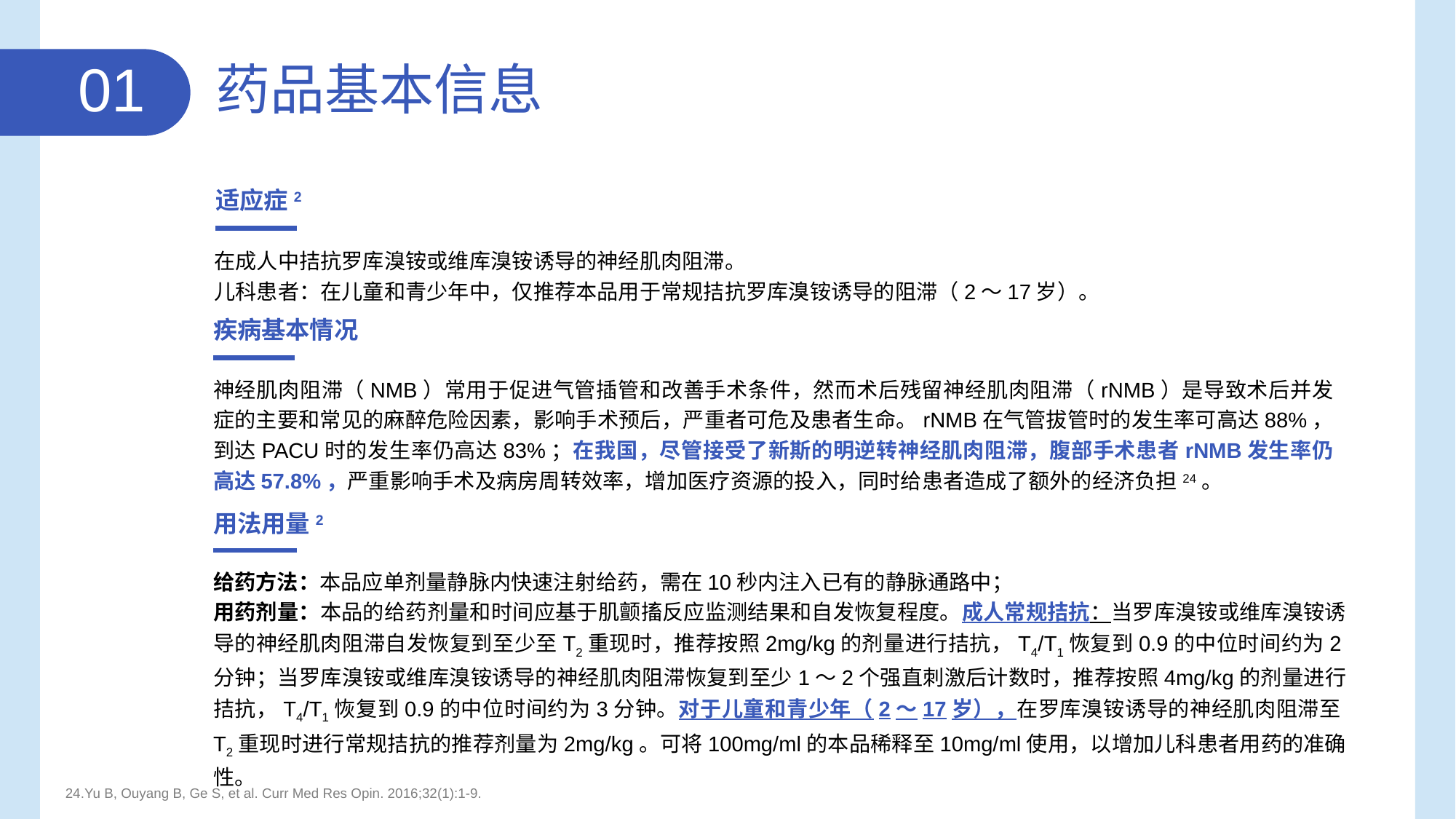

01
药品基本信息
适应症2
在成人中拮抗罗库溴铵或维库溴铵诱导的神经肌肉阻滞。
儿科患者：在儿童和青少年中，仅推荐本品用于常规拮抗罗库溴铵诱导的阻滞（2～17岁）。
疾病基本情况
神经肌肉阻滞（NMB）常用于促进气管插管和改善手术条件，然而术后残留神经肌肉阻滞（rNMB）是导致术后并发症的主要和常见的麻醉危险因素，影响手术预后，严重者可危及患者生命。rNMB在气管拔管时的发生率可高达88%，到达PACU时的发生率仍高达83%；在我国，尽管接受了新斯的明逆转神经肌肉阻滞，腹部手术患者rNMB发生率仍高达57.8%，严重影响手术及病房周转效率，增加医疗资源的投入，同时给患者造成了额外的经济负担24。
用法用量2
给药方法：本品应单剂量静脉内快速注射给药，需在10秒内注入已有的静脉通路中；
用药剂量：本品的给药剂量和时间应基于肌颤搐反应监测结果和自发恢复程度。成人常规拮抗：当罗库溴铵或维库溴铵诱导的神经肌肉阻滞自发恢复到至少至T2重现时，推荐按照2mg/kg的剂量进行拮抗，T4/T1恢复到0.9的中位时间约为2分钟；当罗库溴铵或维库溴铵诱导的神经肌肉阻滞恢复到至少1～2个强直刺激后计数时，推荐按照4mg/kg的剂量进行拮抗，T4/T1恢复到0.9的中位时间约为3分钟。对于儿童和青少年（2～17岁），在罗库溴铵诱导的神经肌肉阻滞至T2重现时进行常规拮抗的推荐剂量为2mg/kg。可将100mg/ml的本品稀释至10mg/ml使用，以增加儿科患者用药的准确性。
24.Yu B, Ouyang B, Ge S, et al. Curr Med Res Opin. 2016;32(1):1-9.